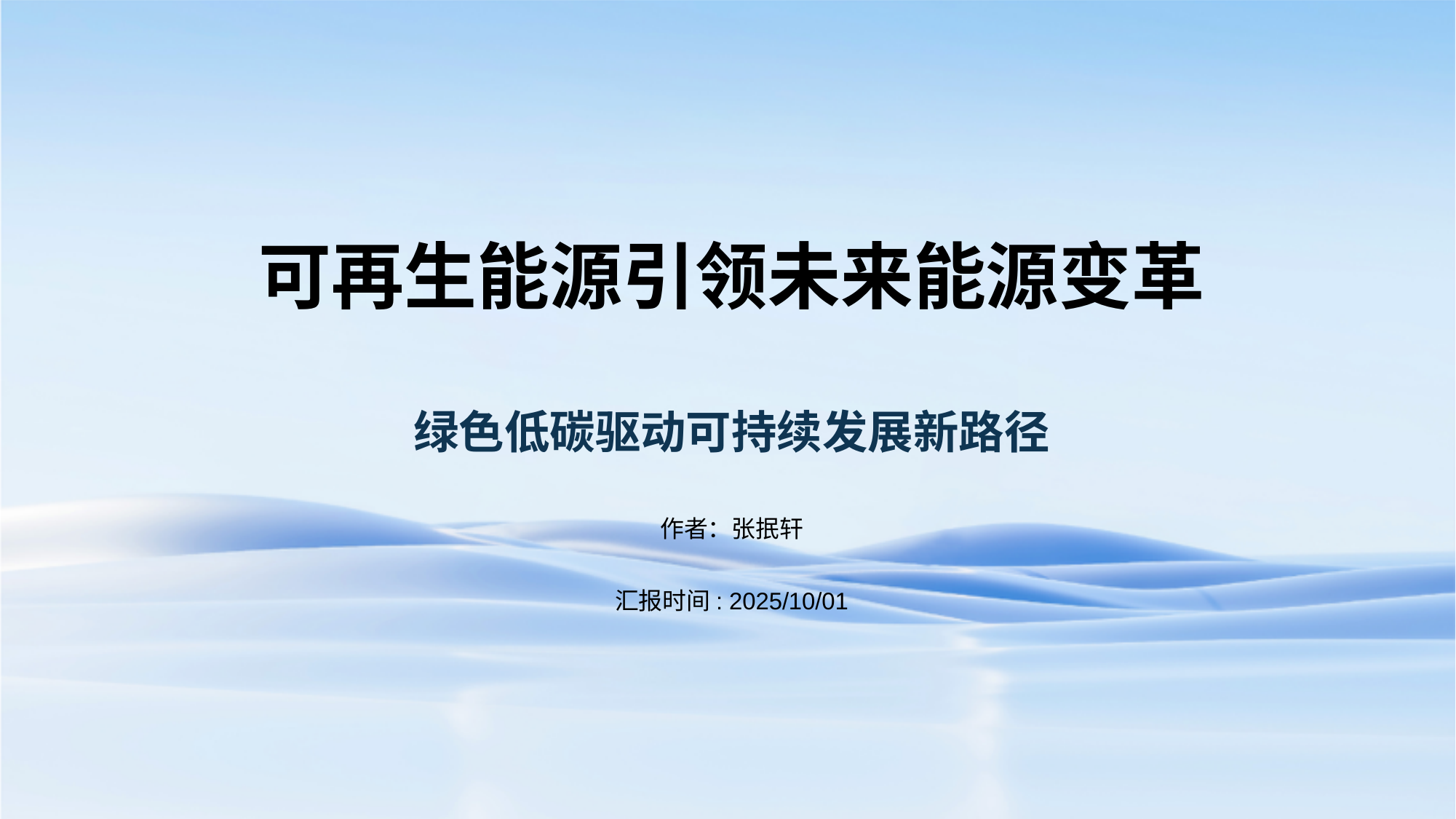

可再生能源引领未来能源变革
绿色低碳驱动可持续发展新路径

作者：张抿轩

汇报时间: 2025/10/01